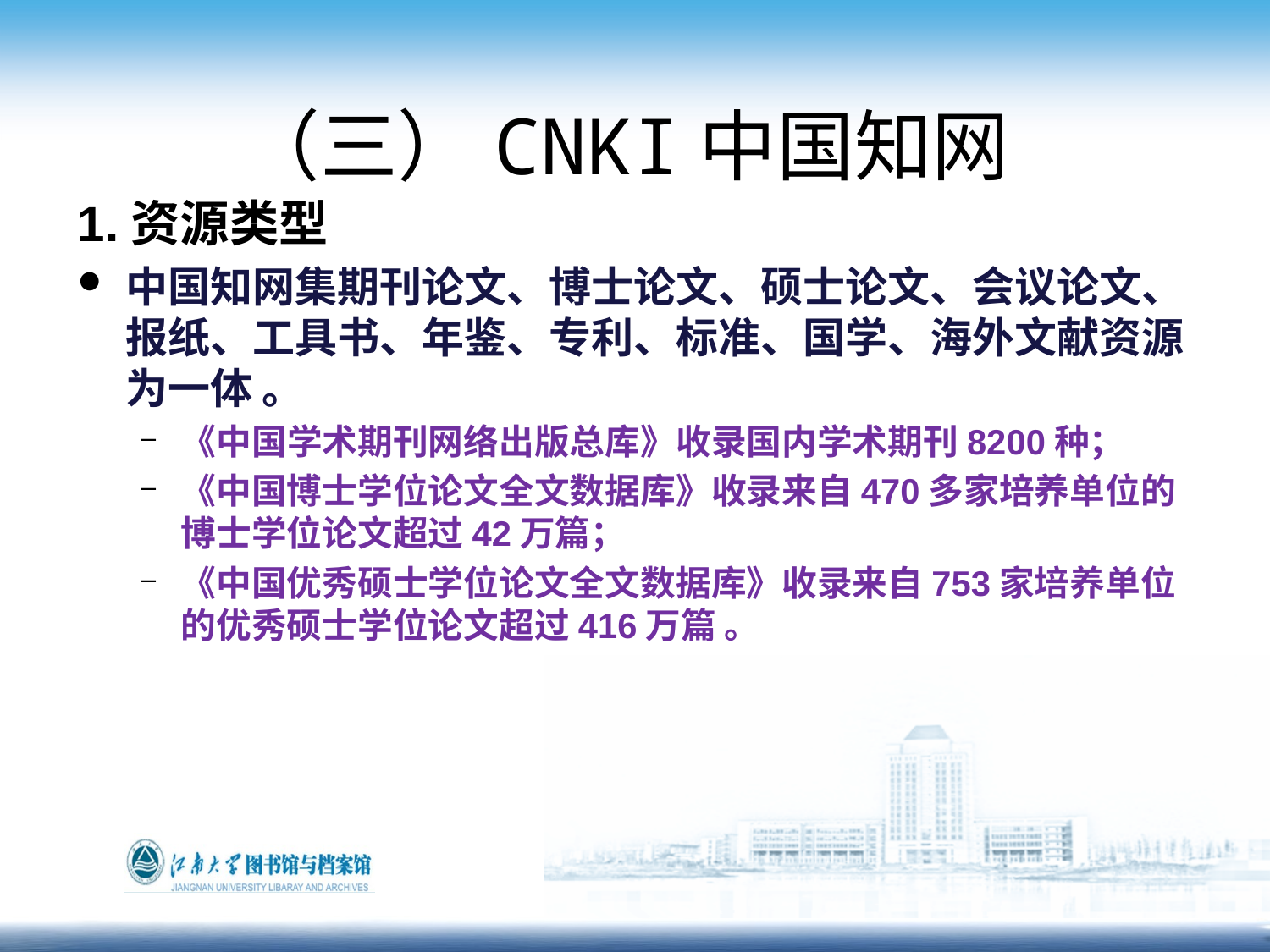

# （三）CNKI中国知网
1.资源类型
中国知网集期刊论文、博士论文、硕士论文、会议论文、报纸、工具书、年鉴、专利、标准、国学、海外文献资源为一体 。
《中国学术期刊网络出版总库》收录国内学术期刊8200种；
《中国博士学位论文全文数据库》收录来自470多家培养单位的博士学位论文超过42万篇；
《中国优秀硕士学位论文全文数据库》收录来自753家培养单位的优秀硕士学位论文超过416万篇 。